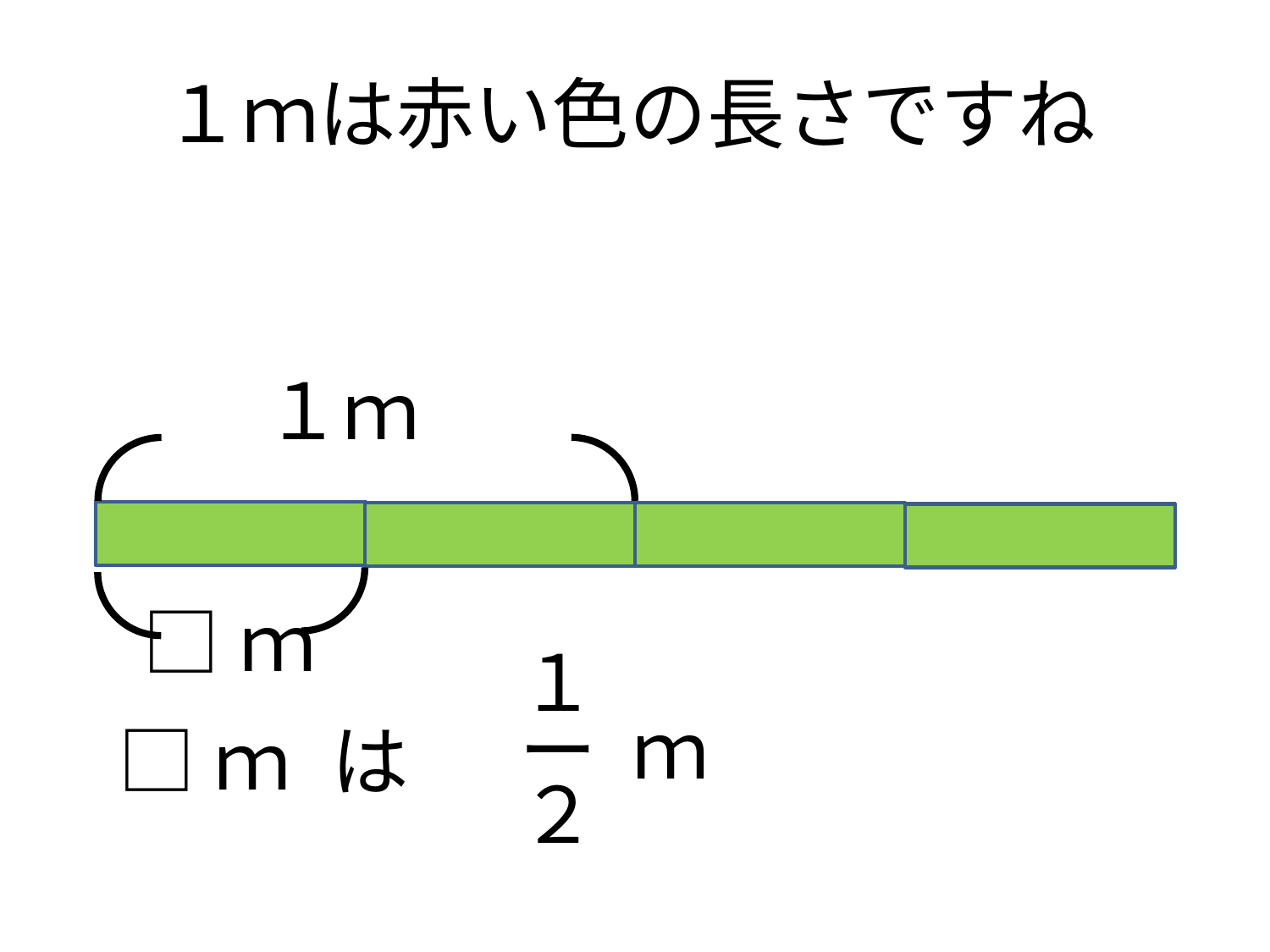

# １ｍは赤い色の長さですね
１ｍ

□ｍ
１
ｍ
ー
□ｍ
は
２